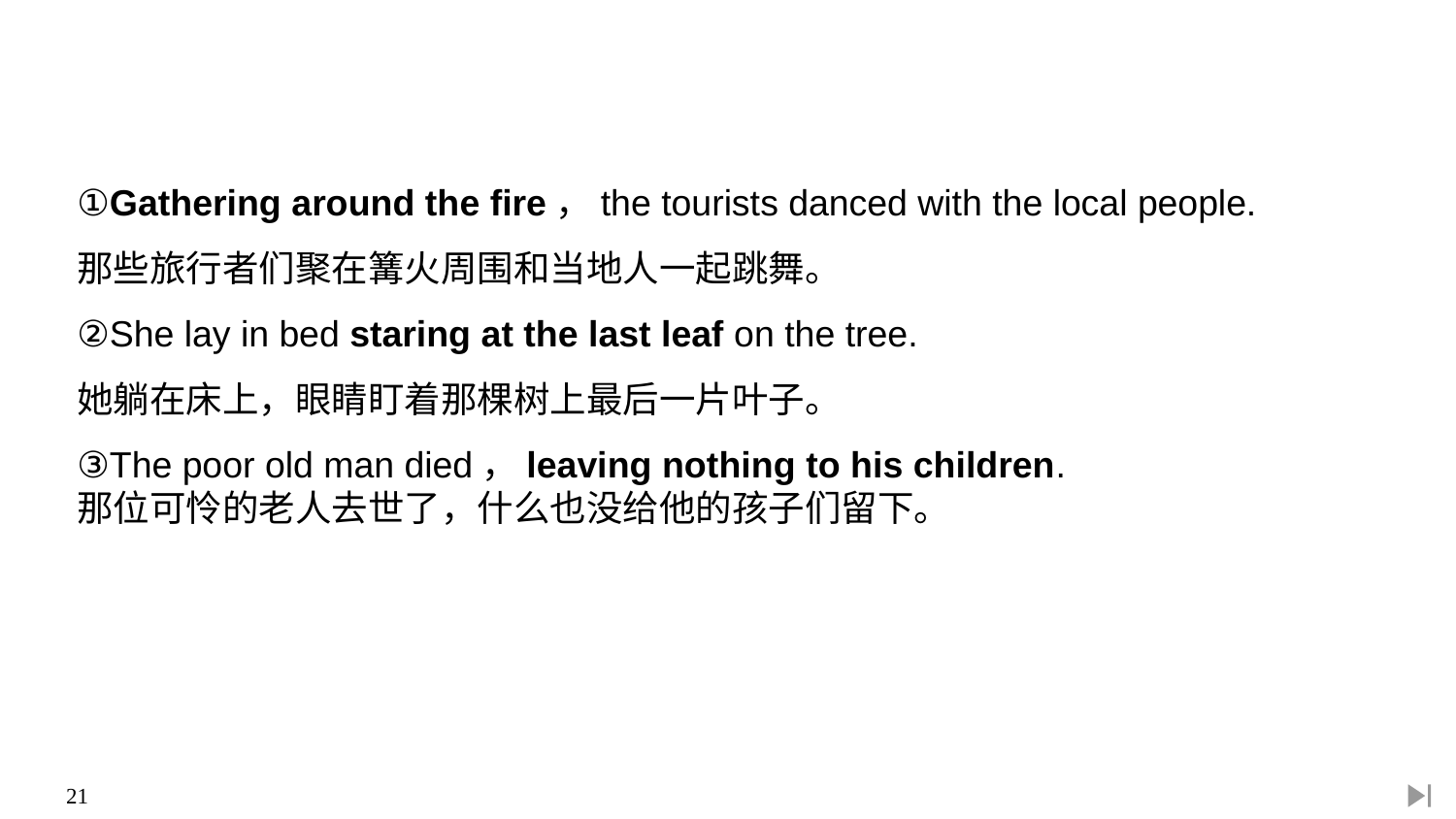

①Gathering around the fire，the tourists danced with the local people.
那些旅行者们聚在篝火周围和当地人一起跳舞。
②She lay in bed staring at the last leaf on the tree.
她躺在床上，眼睛盯着那棵树上最后一片叶子。
③The poor old man died，leaving nothing to his children.
那位可怜的老人去世了，什么也没给他的孩子们留下。